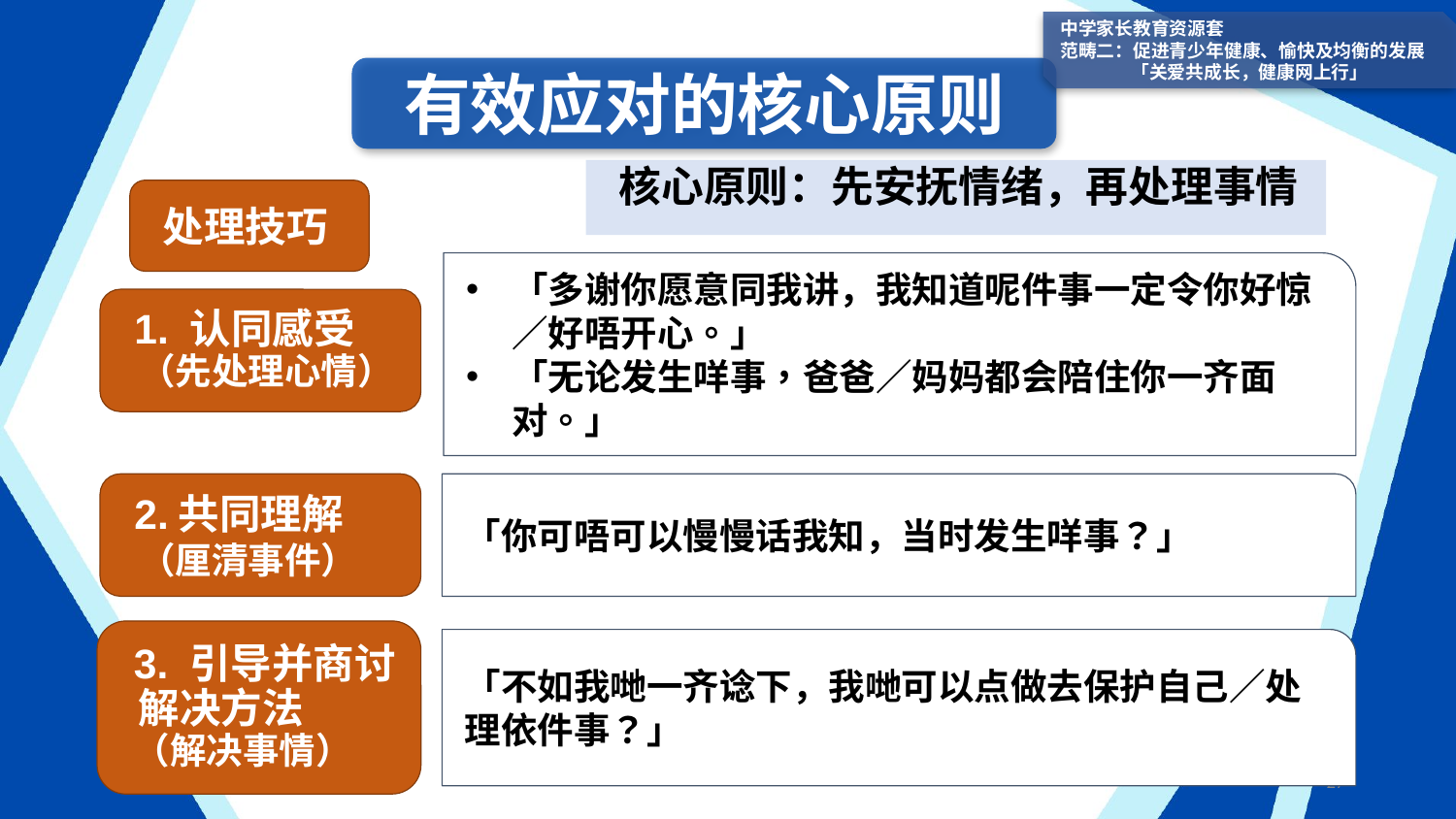

中学家长教育资源套
范畴二：促进青少年健康、愉快及均衡的发展
「关爱共成长，健康网上行」
有效应对的核心原则
核心原则：先安抚情绪，再处理事情
处理技巧
「多谢你愿意同我讲，我知道呢件事一定令你好惊／好唔开心。」
「无论发生咩事，爸爸／妈妈都会陪住你一齐面对。」
1. 认同感受
（先处理心情）
2.共同理解
（厘清事件）
「你可唔可以慢慢话我知，当时发生咩事？」
3. 引导并商讨解决方法
（解决事情）
「不如我哋一齐谂下，我哋可以点做去保护自己／处理依件事？」
27